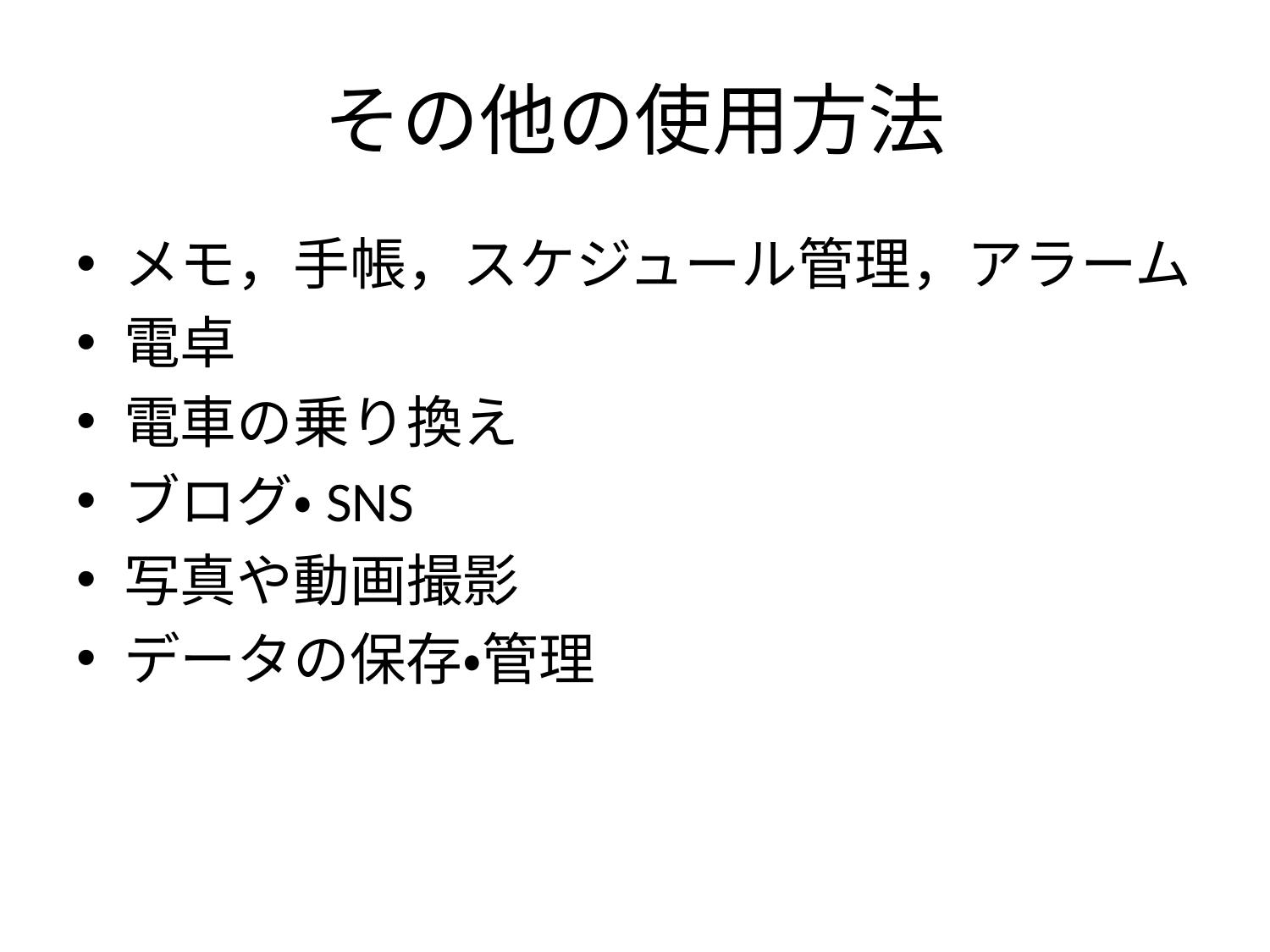

# その他の使用方法
メモ，手帳，スケジュール管理，アラーム
電卓
電車の乗り換え
ブログ・SNS
写真や動画撮影
データの保存・管理